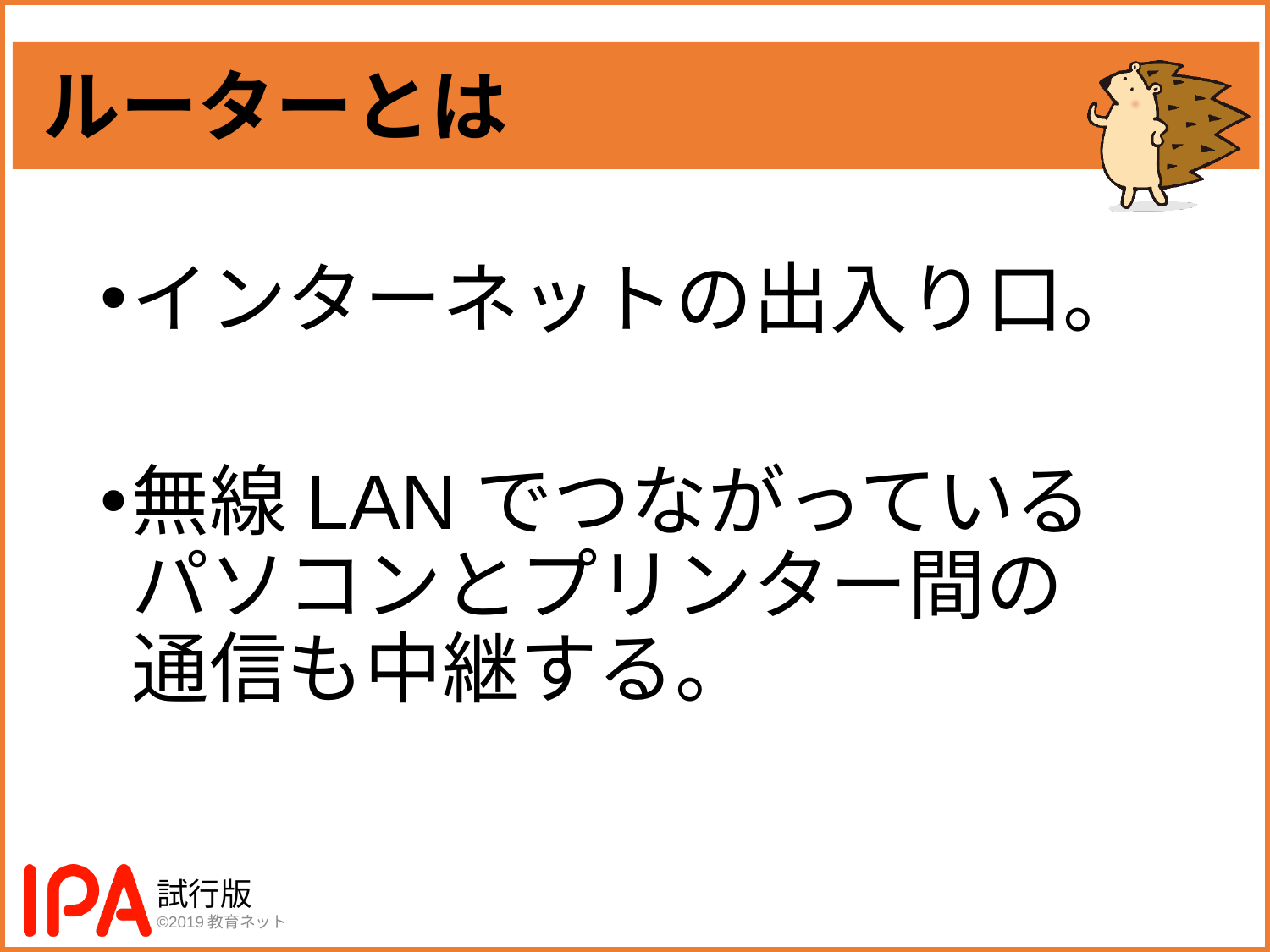

# ルーターとは
インターネットの出入り口。

無線LANでつながっている
パソコンとプリンター間の
通信も中継する。